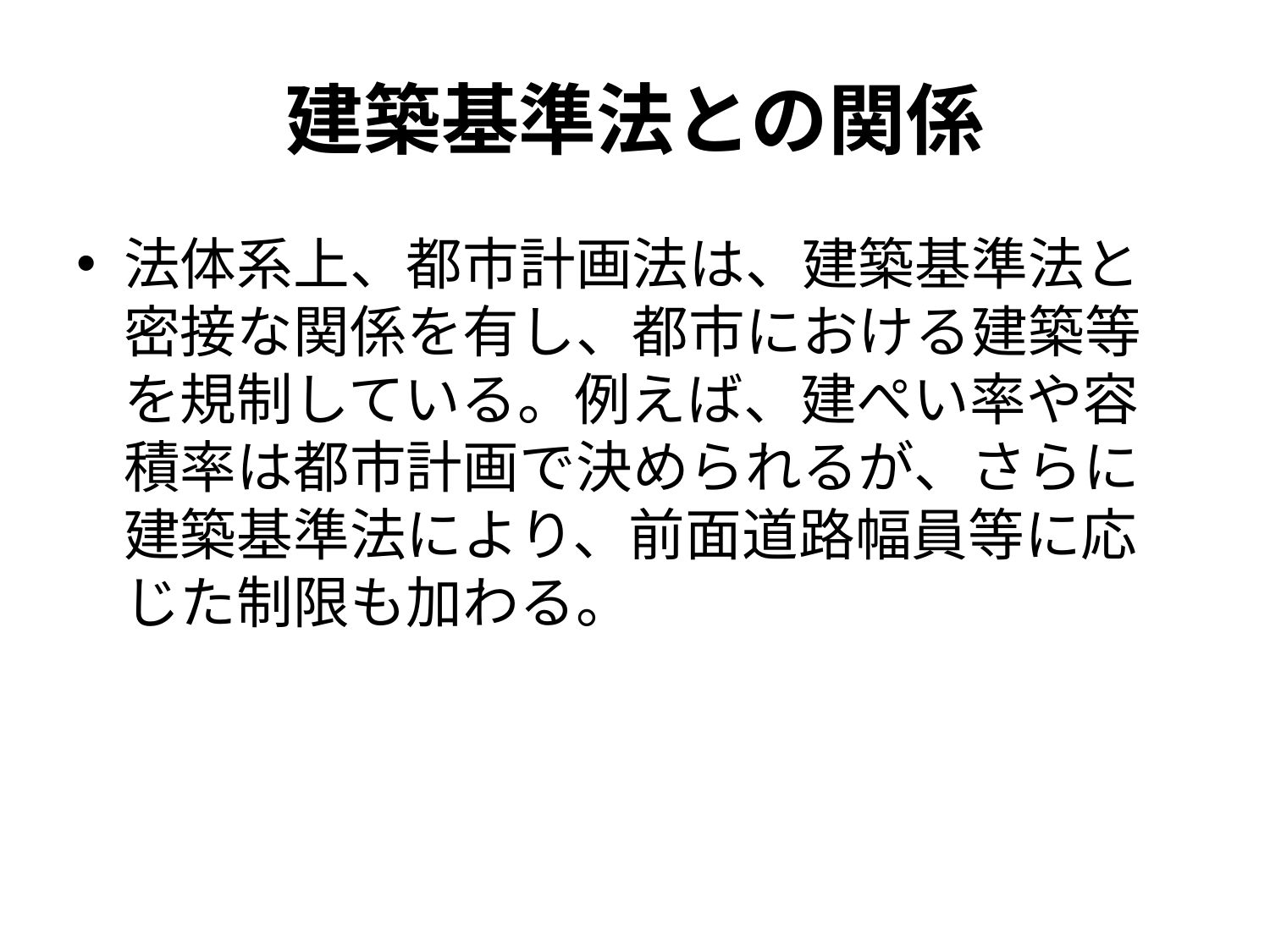

# 建築基準法との関係
法体系上、都市計画法は、建築基準法と密接な関係を有し、都市における建築等を規制している。例えば、建ぺい率や容積率は都市計画で決められるが、さらに建築基準法により、前面道路幅員等に応じた制限も加わる。